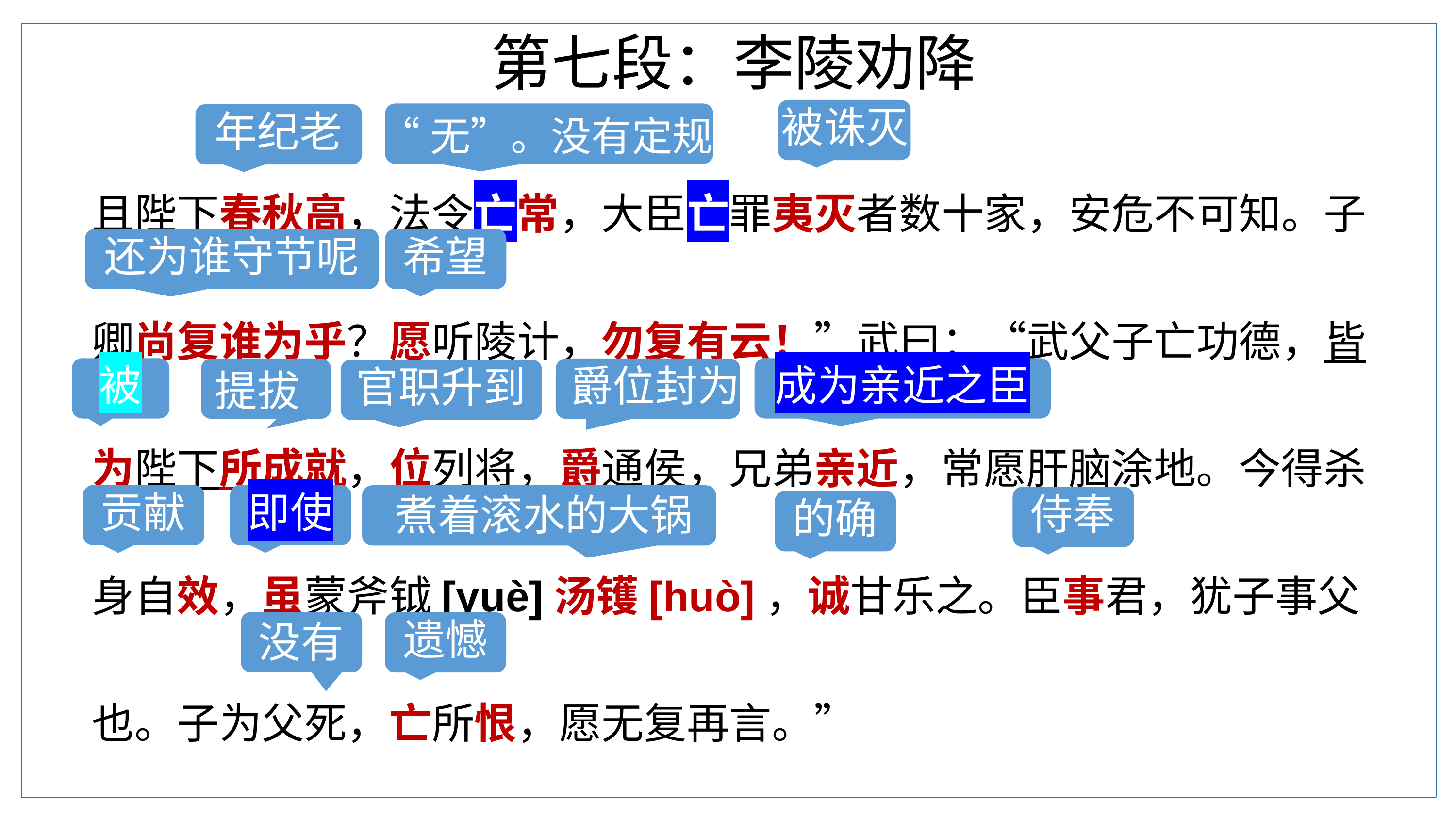

第七段：李陵劝降

被诛灭

年纪老

“无”。没有定规

且陛下春秋高，法令亡常，大臣亡罪夷灭者数十家，安危不可知。子卿尚复谁为乎？愿听陵计，勿复有云！”武曰：“武父子亡功德，皆为陛下所成就，位列将，爵通侯，兄弟亲近，常愿肝脑涂地。今得杀身自效，虽蒙斧钺[yuè]汤镬[huò]，诚甘乐之。臣事君，犹子事父也。子为父死，亡所恨，愿无复再言。”
还为谁守节呢

希望

成为亲近之臣

被

爵位封为

官职升到

提拔

即使

贡献

侍奉

煮着滚水的大锅

的确

遗憾

没有